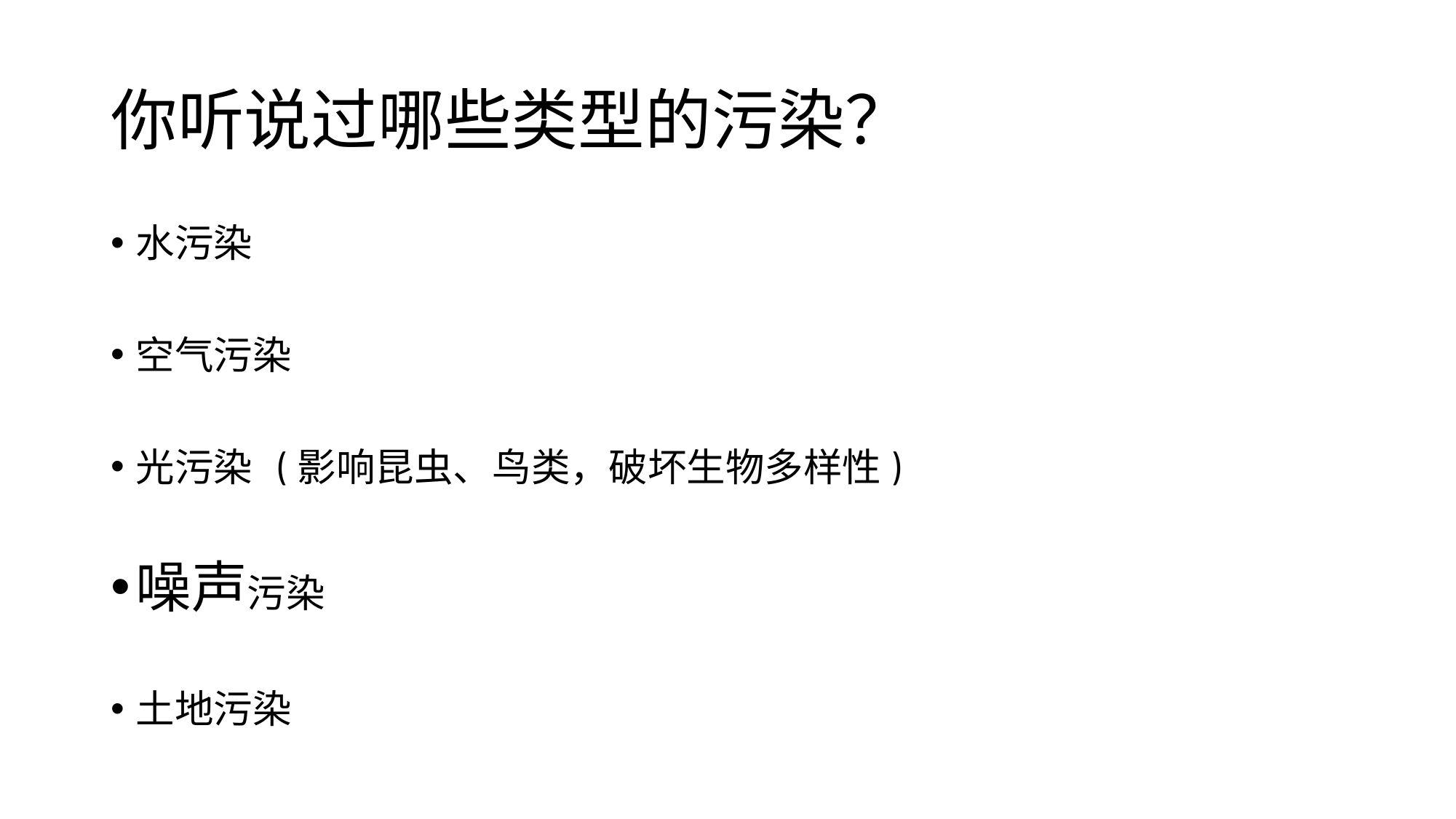

# 你听说过哪些类型的污染？
水污染

空气污染

光污染  (影响昆虫、鸟类，破坏生物多样性)

噪声污染

土地污染